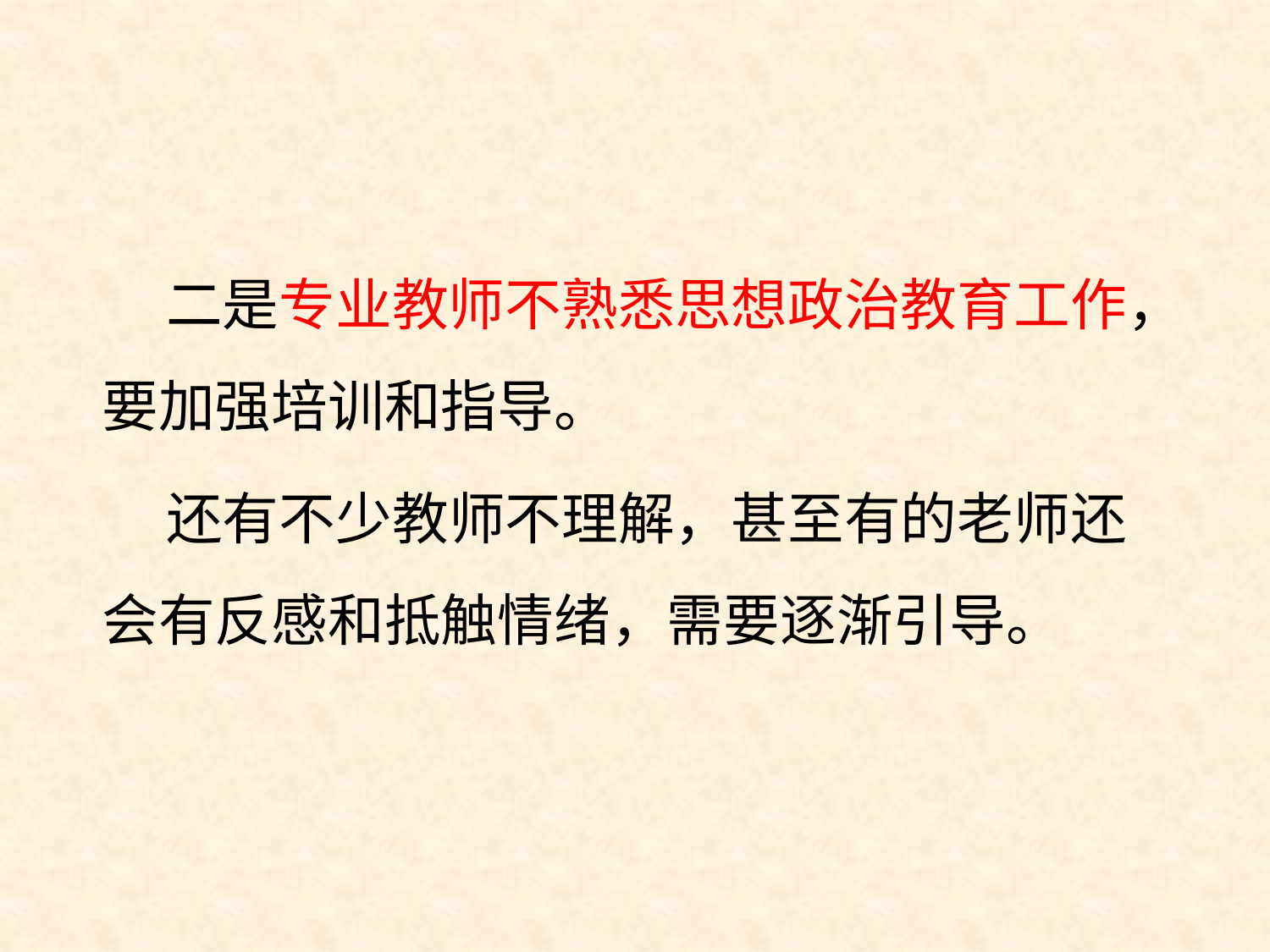

二是专业教师不熟悉思想政治教育工作，要加强培训和指导。
    还有不少教师不理解，甚至有的老师还会有反感和抵触情绪，需要逐渐引导。
121